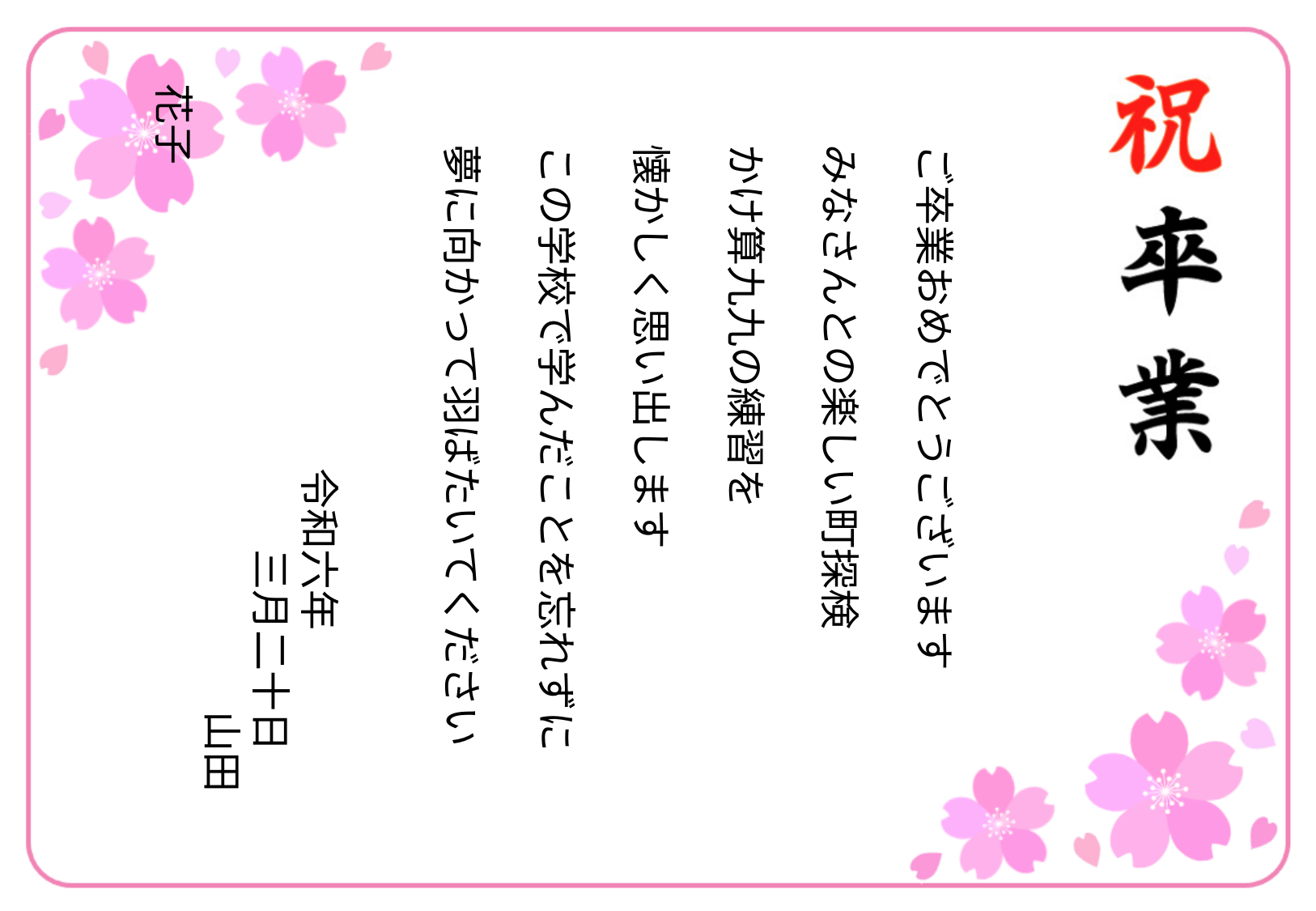

ご卒業おめでとうございます
みなさんとの楽しい町探検
かけ算九九の練習を
懐かしく思い出します
この学校で学んだことを忘れずに
夢に向かって羽ばたいてください

　　　　　　　　令和六年
　　　　　　　　　　三月二十日
　　　　　　　　　　　　　　山田　花子